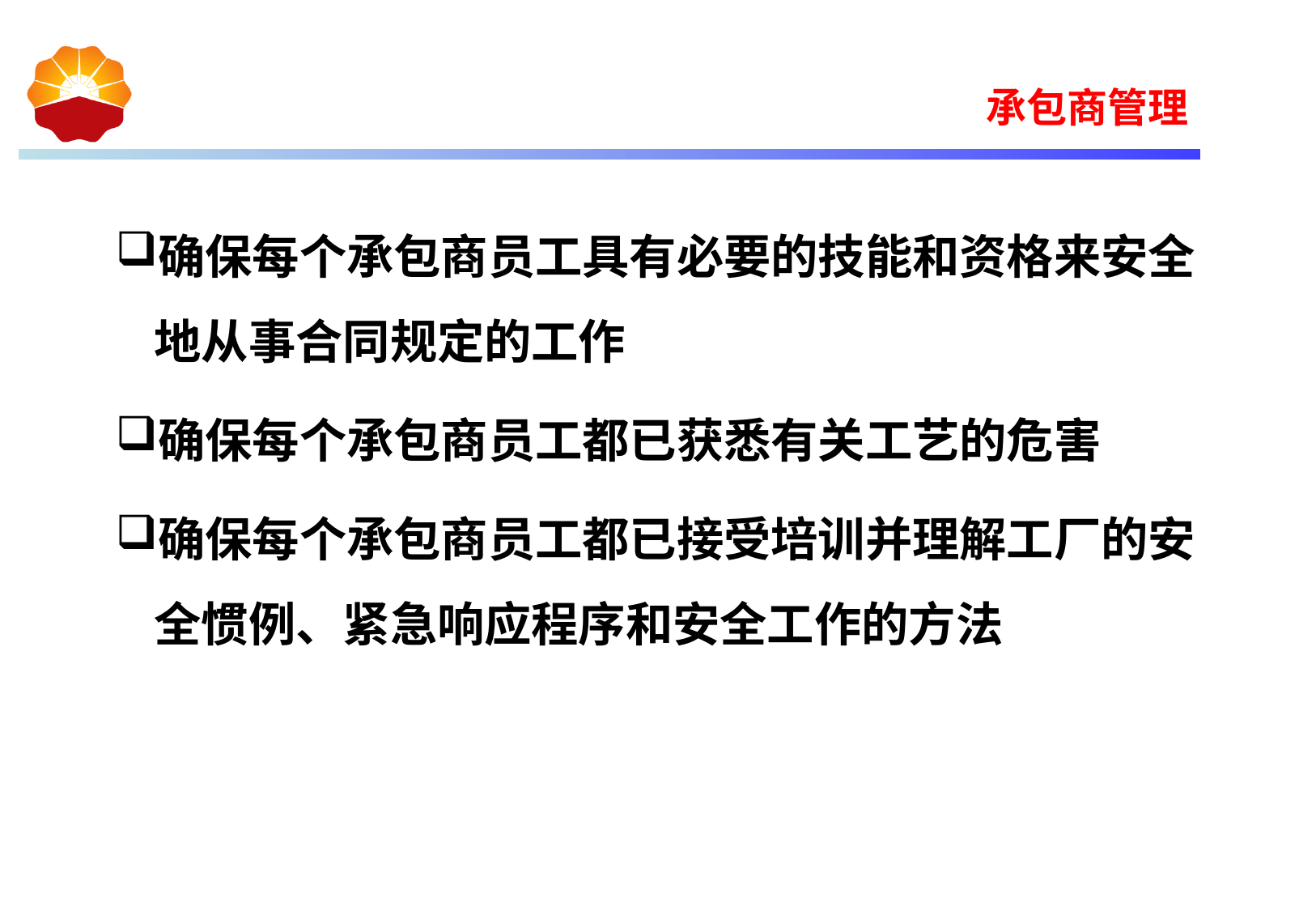

承包商管理
确保每个承包商员工具有必要的技能和资格来安全地从事合同规定的工作
确保每个承包商员工都已获悉有关工艺的危害
确保每个承包商员工都已接受培训并理解工厂的安全惯例、紧急响应程序和安全工作的方法